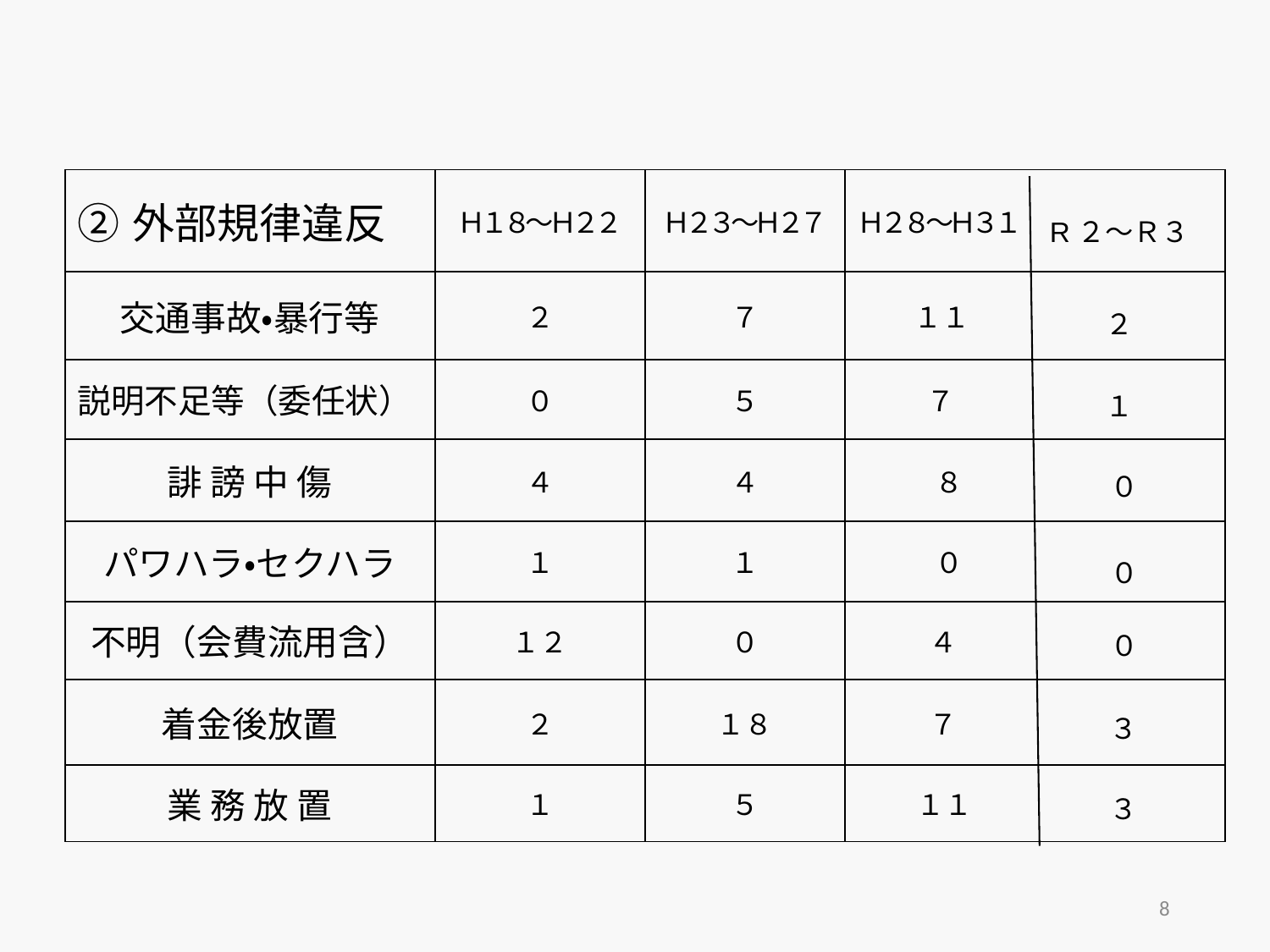

| ②外部規律違反 | Ｈ１８～Ｈ２２ | Ｈ２３～Ｈ２７ | Ｈ２８～Ｈ３１ |
| --- | --- | --- | --- |
| 交通事故・暴行等 | ２ | ７ | １１ |
| 説明不足等（委任状） | ０ | ５ | ７ |
| 誹 謗 中 傷 | ４ | ４ | ８ |
| パワハラ・セクハラ | １ | １ | ０ |
| 不明（会費流用含） | １２ | ０ | ４ |
| 着金後放置 | ２ | １８ | ７ |
| 業 務 放 置 | １ | ５ | １１ |
R２～Ｒ３
２
１
０
０
０
３
３
8